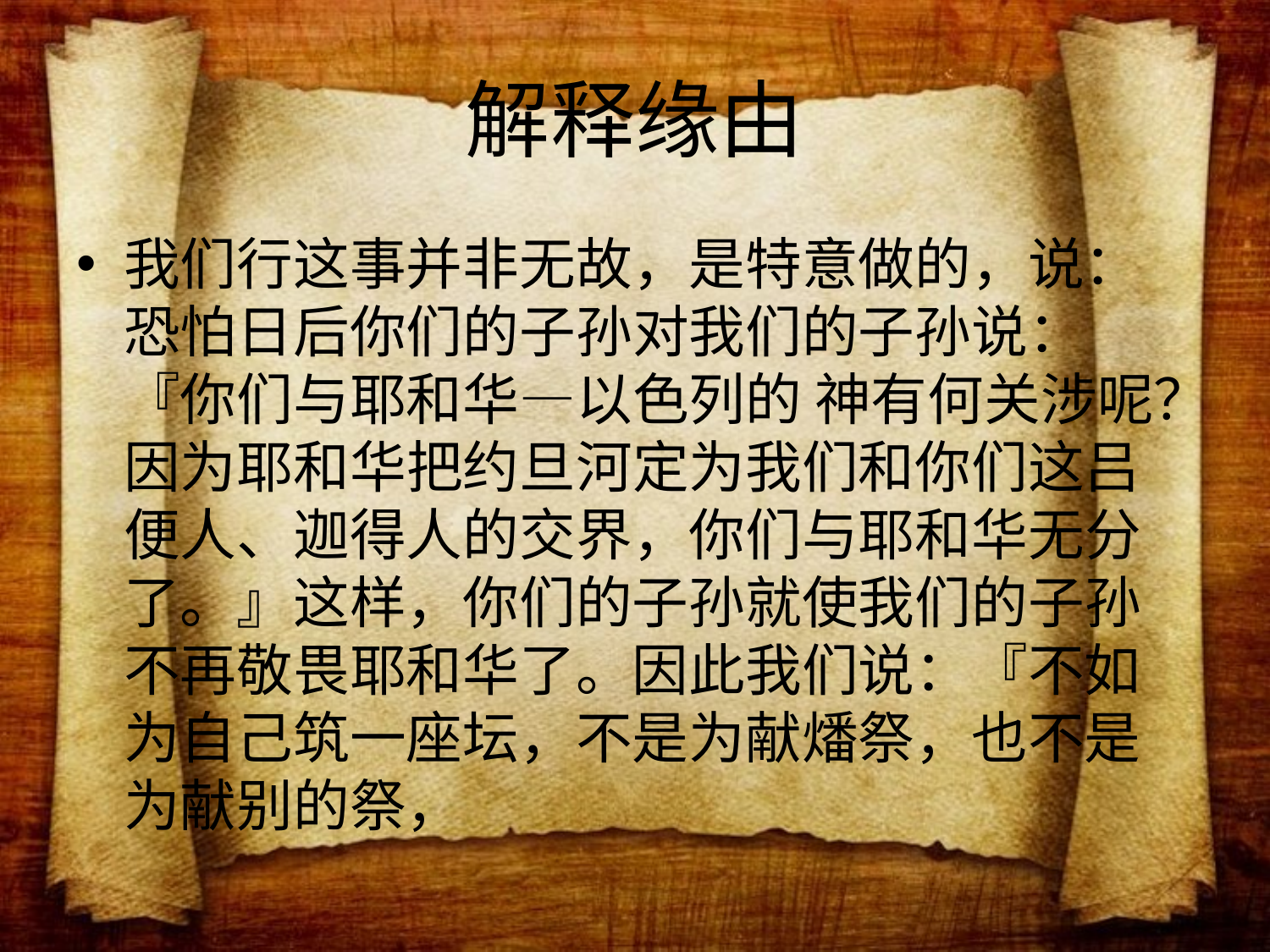

# 解释缘由
我们行这事并非无故，是特意做的，说：恐怕日后你们的子孙对我们的子孙说：『你们与耶和华—以色列的 神有何关涉呢？因为耶和华把约旦河定为我们和你们这吕便人、迦得人的交界，你们与耶和华无分了。』这样，你们的子孙就使我们的子孙不再敬畏耶和华了。因此我们说：『不如为自己筑一座坛，不是为献燔祭，也不是为献别的祭，